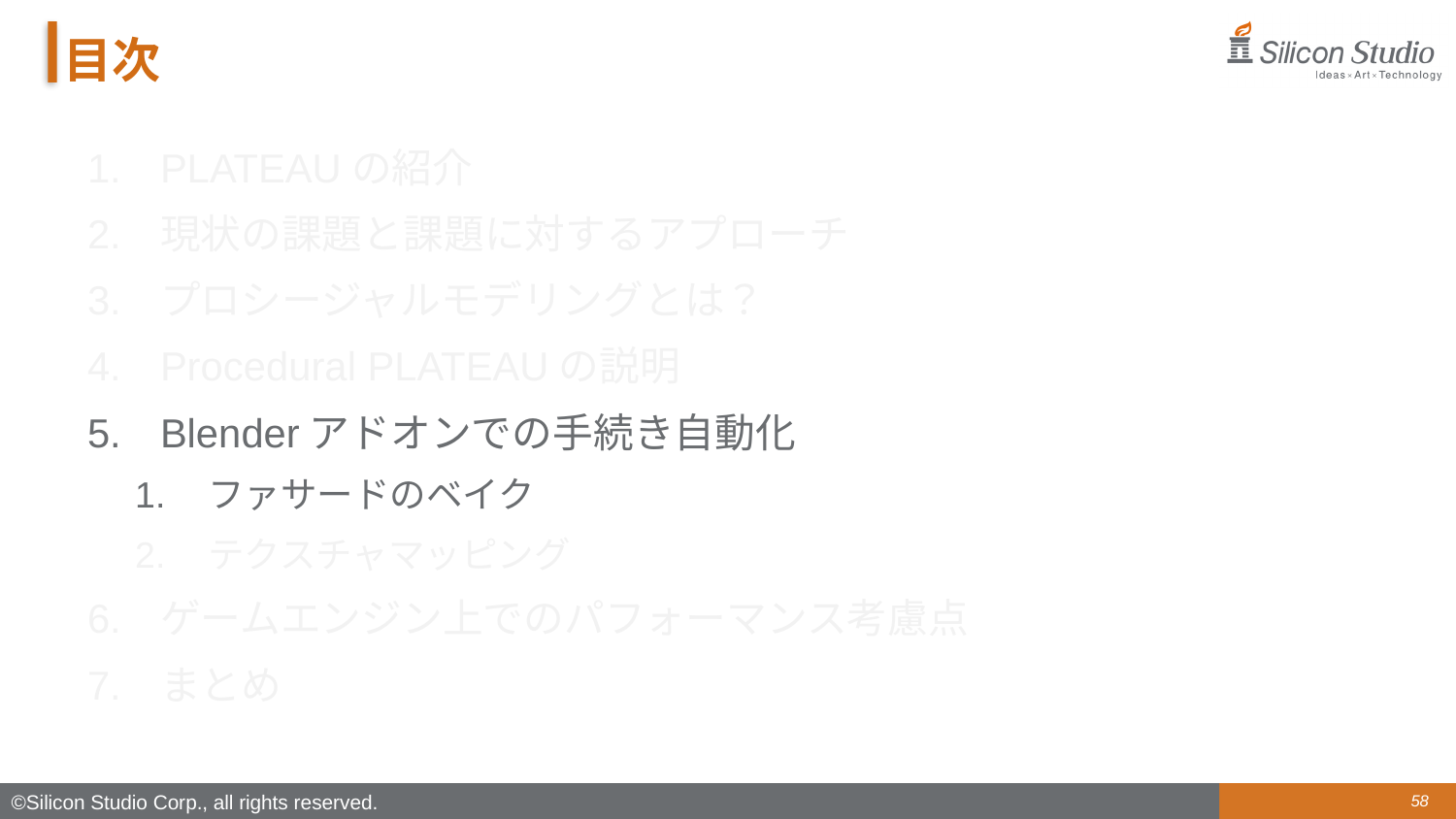

# 目次
PLATEAUの紹介
現状の課題と課題に対するアプローチ
プロシージャルモデリングとは？
Procedural PLATEAUの説明
Blenderアドオンでの手続き自動化
ファサードのベイク
テクスチャマッピング
ゲームエンジン上でのパフォーマンス考慮点
まとめ